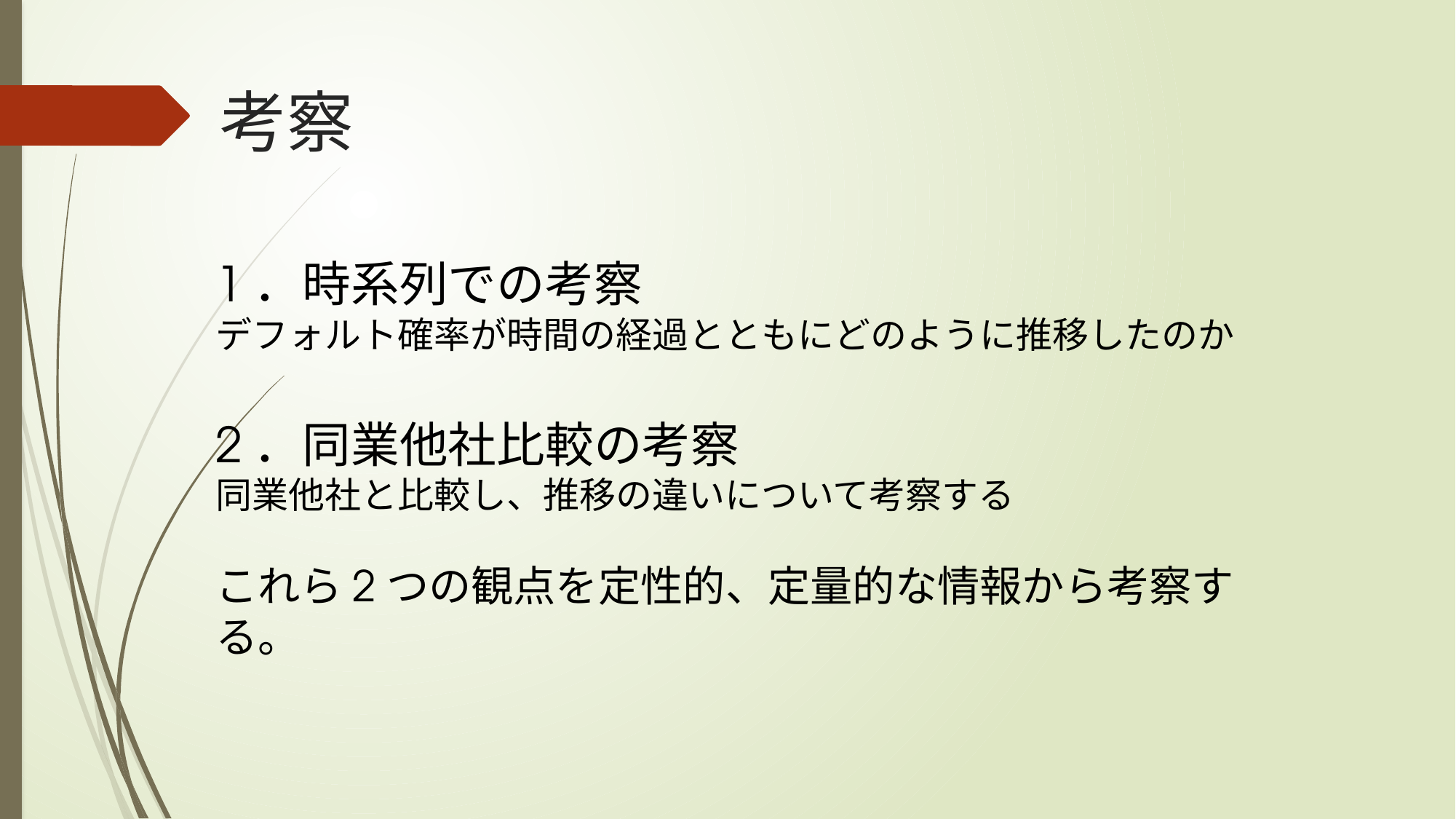

# 考察
1．時系列での考察
デフォルト確率が時間の経過とともにどのように推移したのか

2．同業他社比較の考察
同業他社と比較し、推移の違いについて考察する

これら2つの観点を定性的、定量的な情報から考察する。